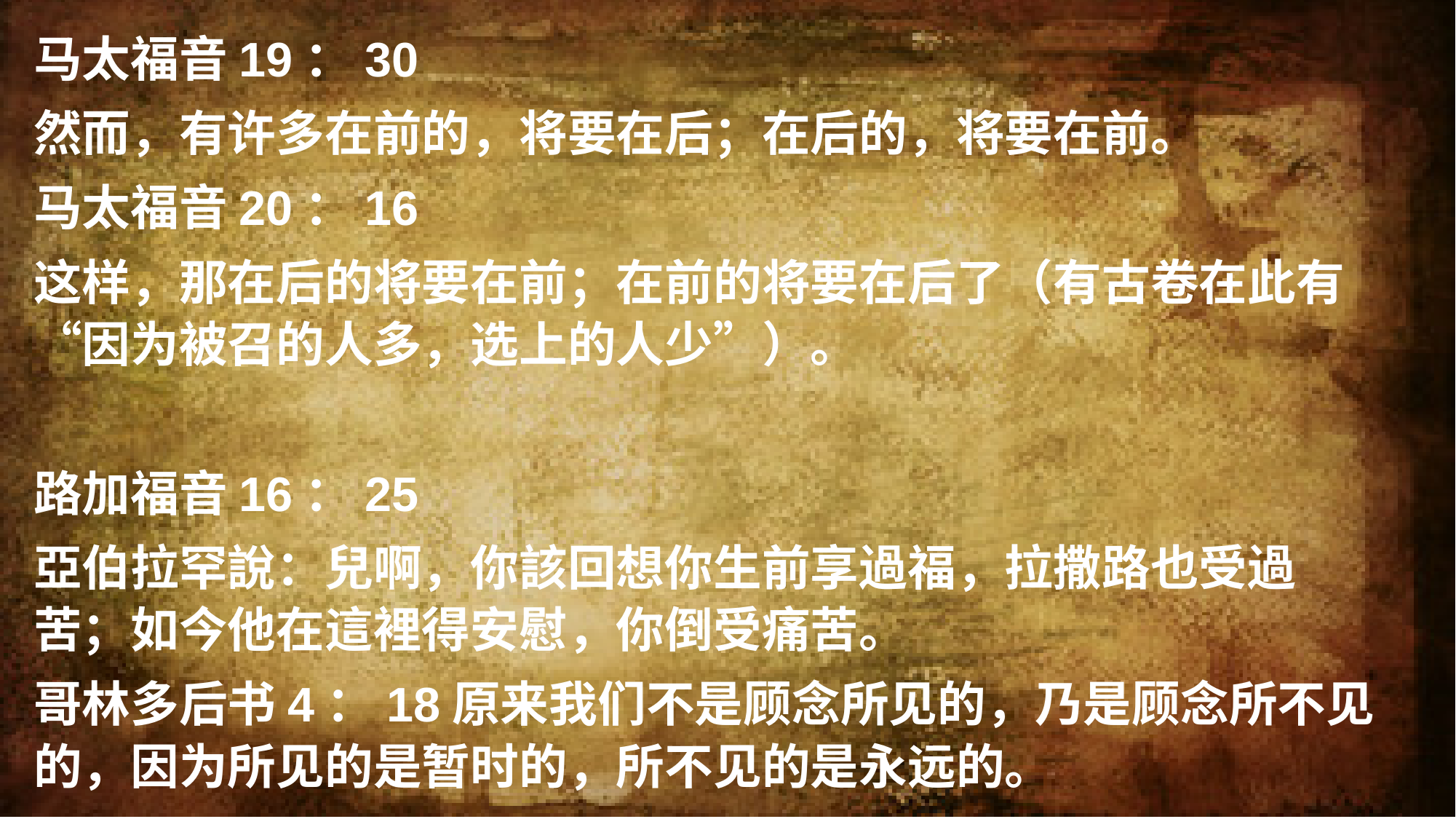

马太福音19：30
然而，有许多在前的，将要在后；在后的，将要在前。
马太福音20：16
这样，那在后的将要在前；在前的将要在后了（有古卷在此有“因为被召的人多，选上的人少”）。

路加福音16：25
亞伯拉罕說：兒啊，你該回想你生前享過福，拉撒路也受過苦；如今他在這裡得安慰，你倒受痛苦。
哥林多后书4：18原来我们不是顾念所见的，乃是顾念所不见的，因为所见的是暂时的，所不见的是永远的。